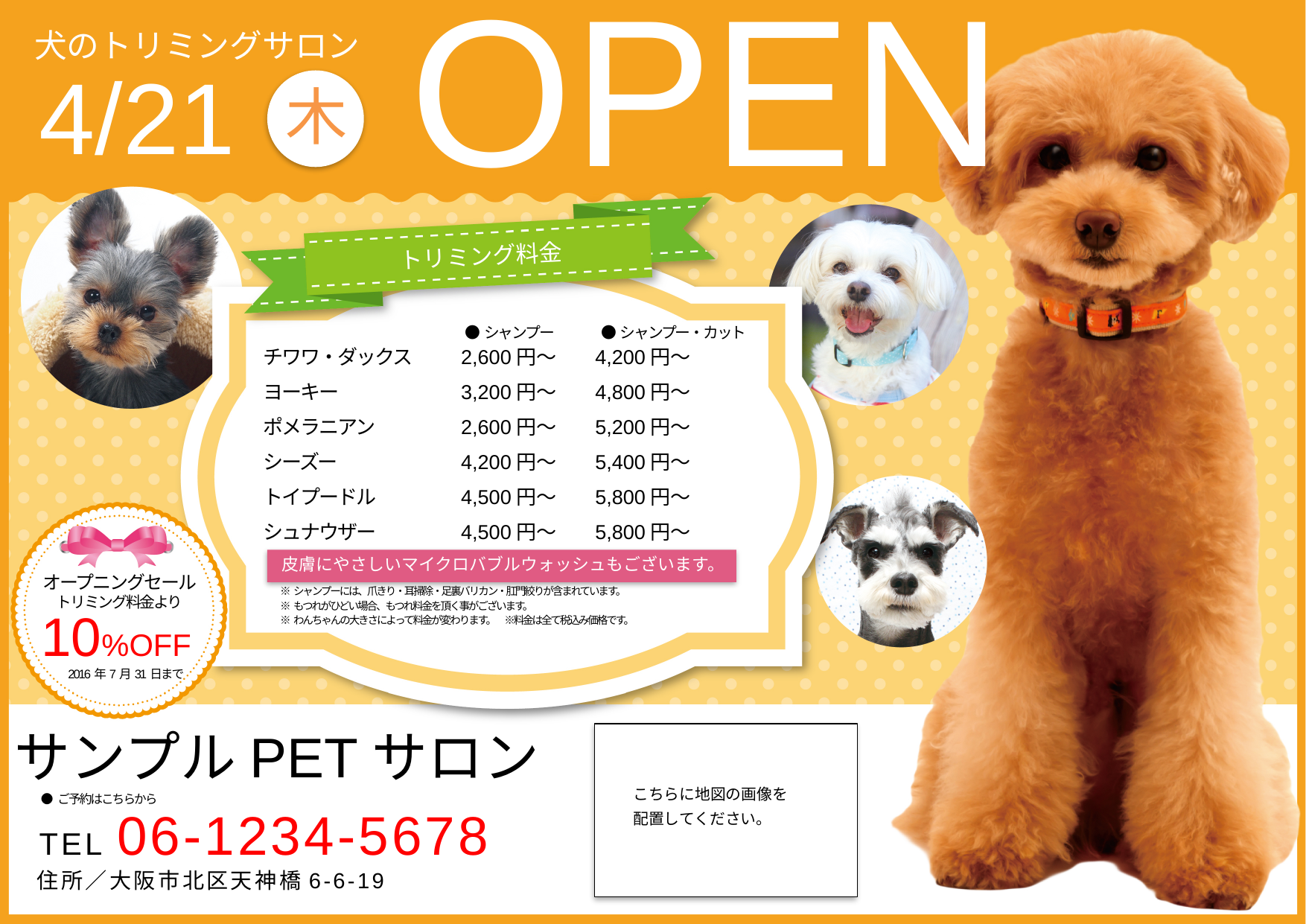

OPEN
犬のトリミングサロン
4/21

木
トリミング料金
●シャンプー
●シャンプー・カット
チワワ・ダックス
ヨーキー
ポメラニアン
シーズー
トイプードル
シュナウザー
2,600円〜
3,200円〜
2,600円〜
4,200円〜
4,500円〜
4,500円〜
4,200円〜
4,800円〜
5,200円〜
5,400円〜
5,800円〜
5,800円〜
皮膚にやさしいマイクロバブルウォッシュもございます。

オープニングセール
※シャンプーには、爪きり・耳掃除・足裏バリカン・肛門絞りが含まれています。
※もつれがひどい場合、もつれ料金を頂く事がございます。
※わんちゃんの大きさによって料金が変わります。　※料金は全て税込み価格です。
トリミング料金より
10%OFF
2016年7月31日まで
サンプルPETサロン

こちらに地図の画像を
配置してください。
● ご予約はこちらから
TEL 06-1234-5678

住所／大阪市北区天神橋6-6-19